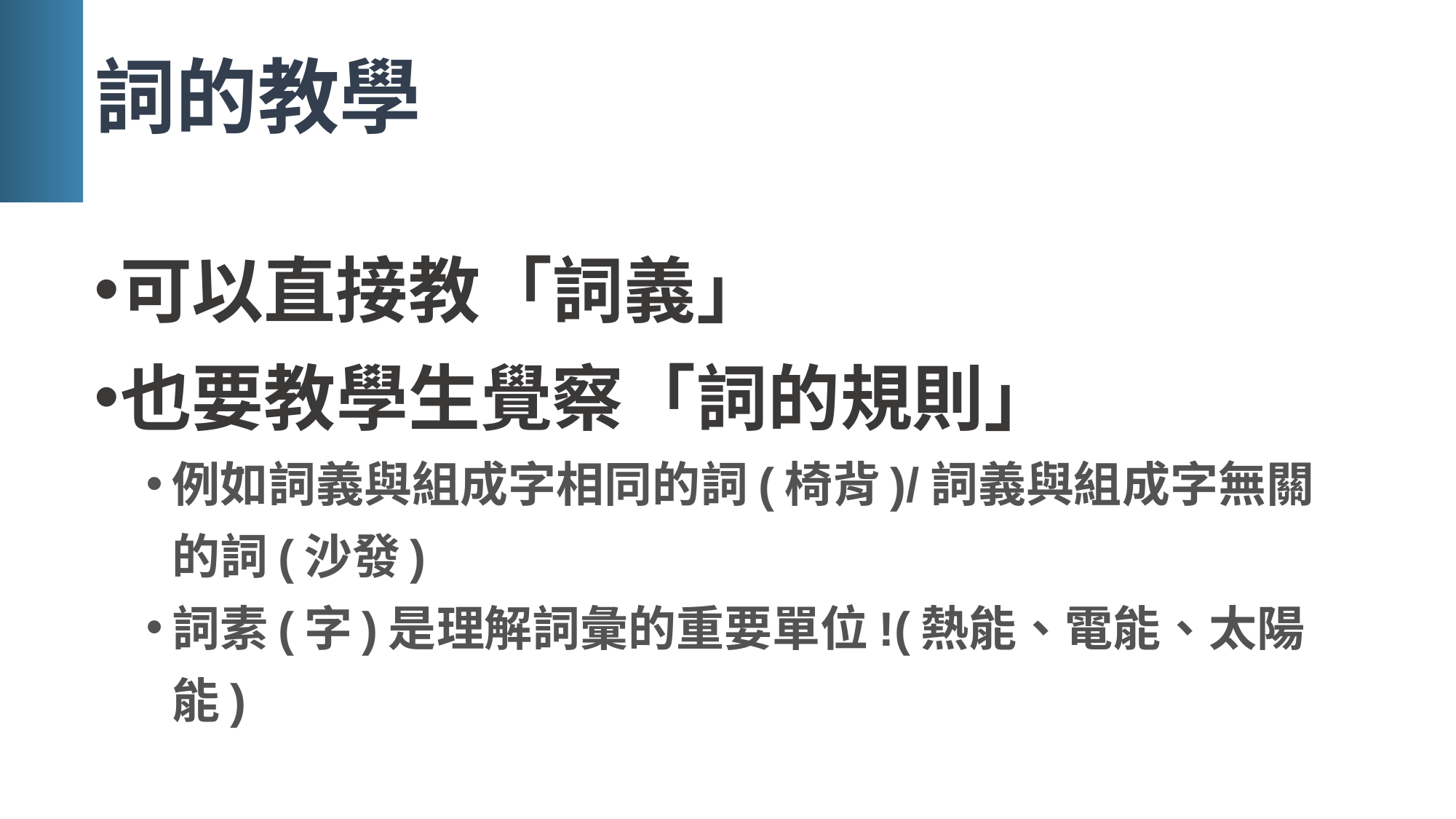

# 詞的教學
可以直接教「詞義」
也要教學生覺察「詞的規則」
例如詞義與組成字相同的詞(椅背)/詞義與組成字無關的詞(沙發)
詞素(字)是理解詞彙的重要單位!(熱能、電能、太陽能)